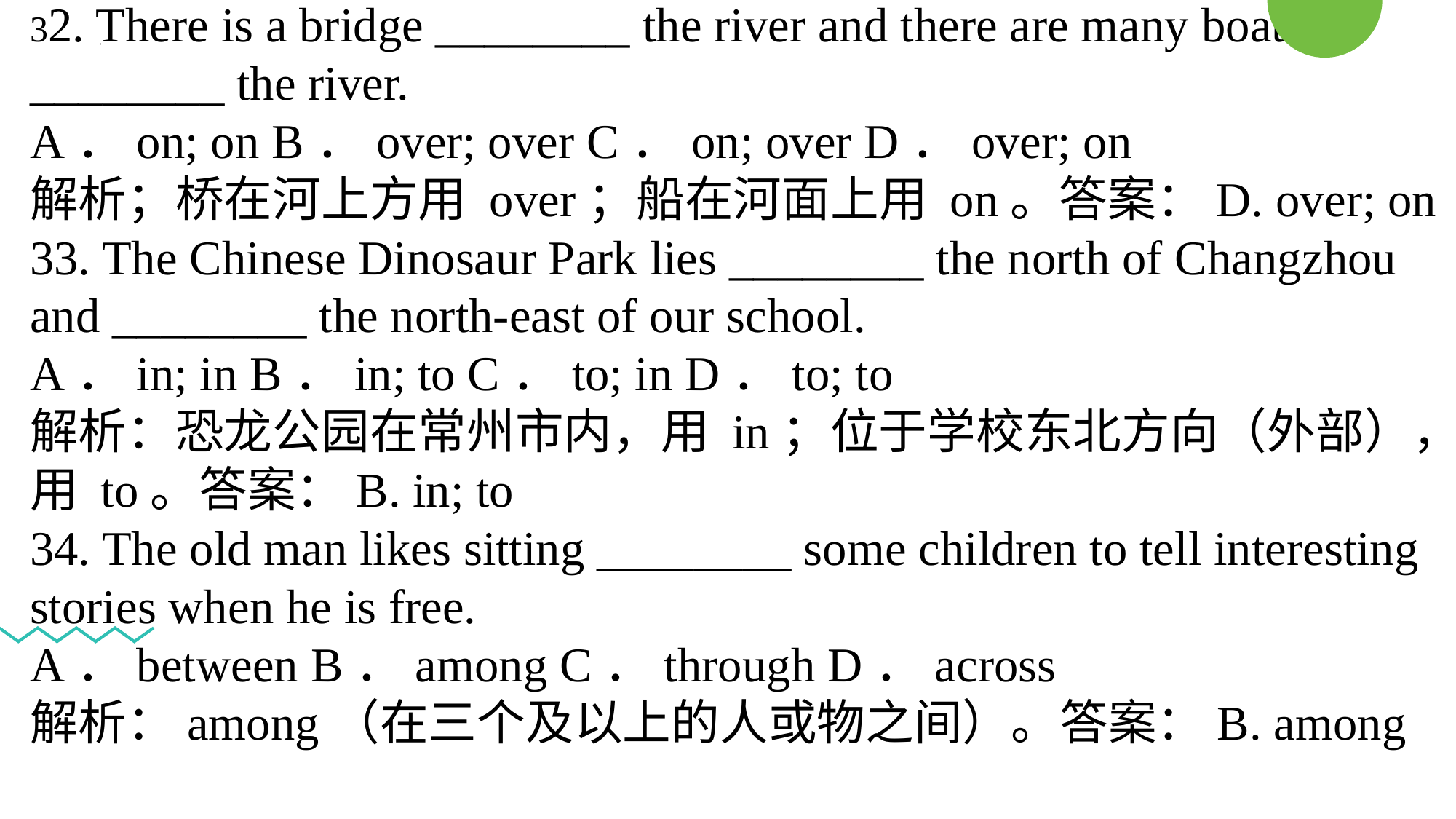

32. There is a bridge ________ the river and there are many boats ________ the river.
A．on; on B．over; over C．on; over D．over; on
解析；桥在河上方用 over；船在河面上用 on。答案：D. over; on
33. The Chinese Dinosaur Park lies ________ the north of Changzhou and ________ the north-east of our school.
A．in; in B．in; to C．to; in D．to; to
解析：恐龙公园在常州市内，用 in；位于学校东北方向（外部），用 to。答案：B. in; to
34. The old man likes sitting ________ some children to tell interesting stories when he is free.
A．between B．among C．through D．across
解析：among（在三个及以上的人或物之间）。答案：B. among